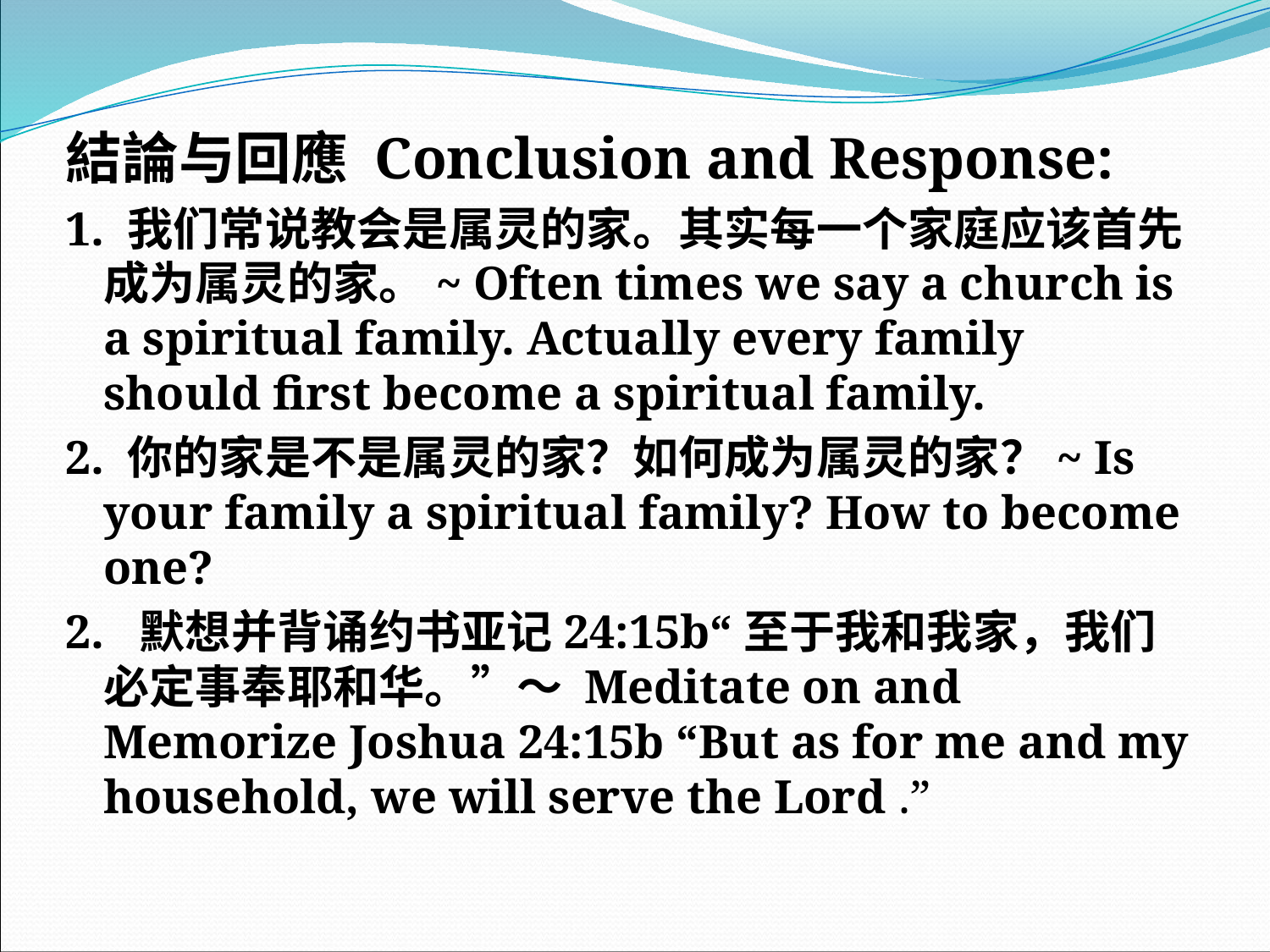

#
結論与回應 Conclusion and Response:
1. 我们常说教会是属灵的家。其实每一个家庭应该首先成为属灵的家。~ Often times we say a church is a spiritual family. Actually every family should first become a spiritual family.
2. 你的家是不是属灵的家？如何成为属灵的家？~ Is your family a spiritual family? How to become one?
2.  默想并背诵约书亚记24:15b“至于我和我家，我们必定事奉耶和华。”～ Meditate on and Memorize Joshua 24:15b “But as for me and my household, we will serve the Lord .”